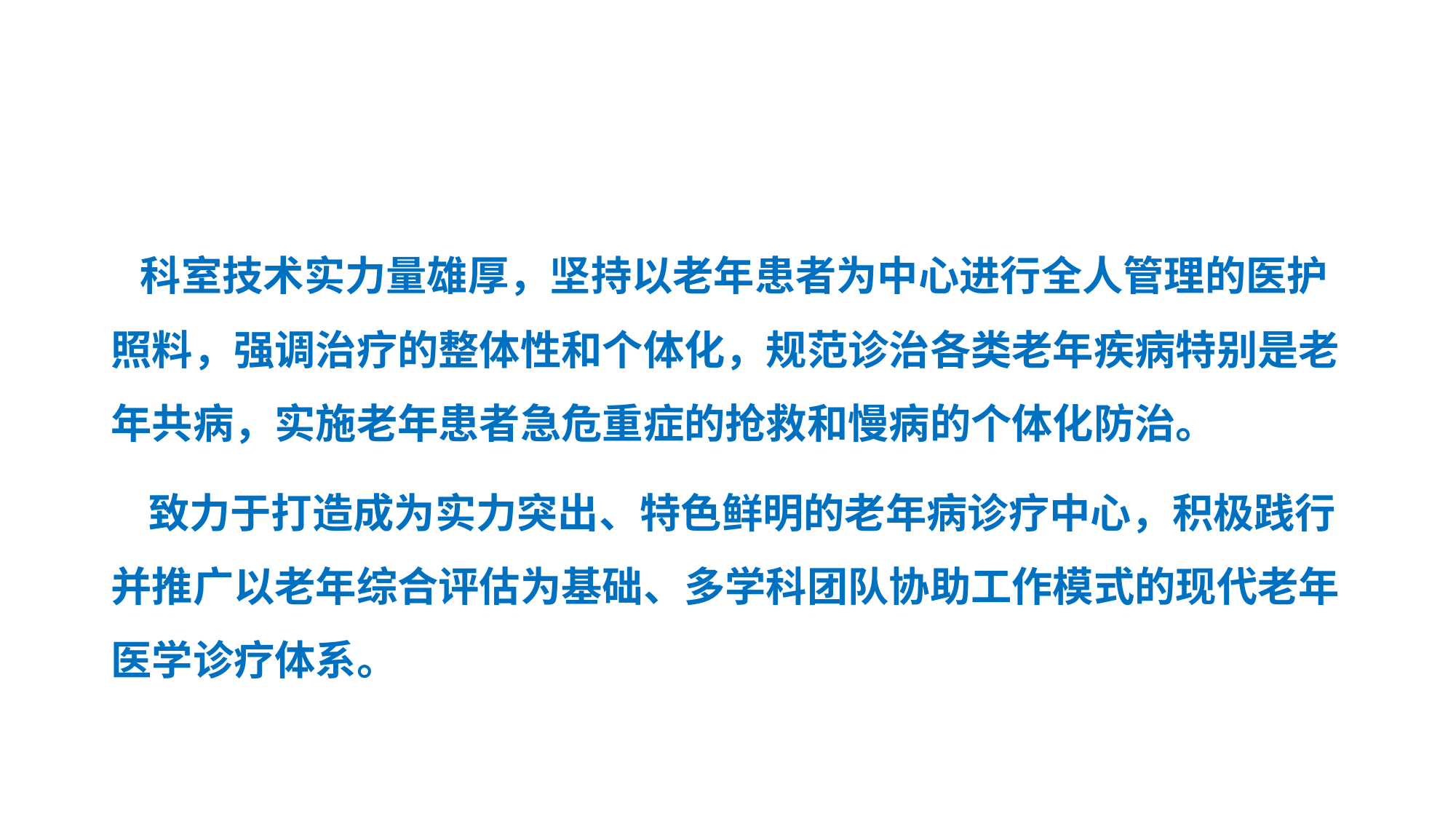

#
  科室技术实力量雄厚，坚持以老年患者为中心进行全人管理的医护照料，强调治疗的整体性和个体化，规范诊治各类老年疾病特别是老年共病，实施老年患者急危重症的抢救和慢病的个体化防治。
   致力于打造成为实力突出、特色鲜明的老年病诊疗中心，积极践行并推广以老年综合评估为基础、多学科团队协助工作模式的现代老年医学诊疗体系。